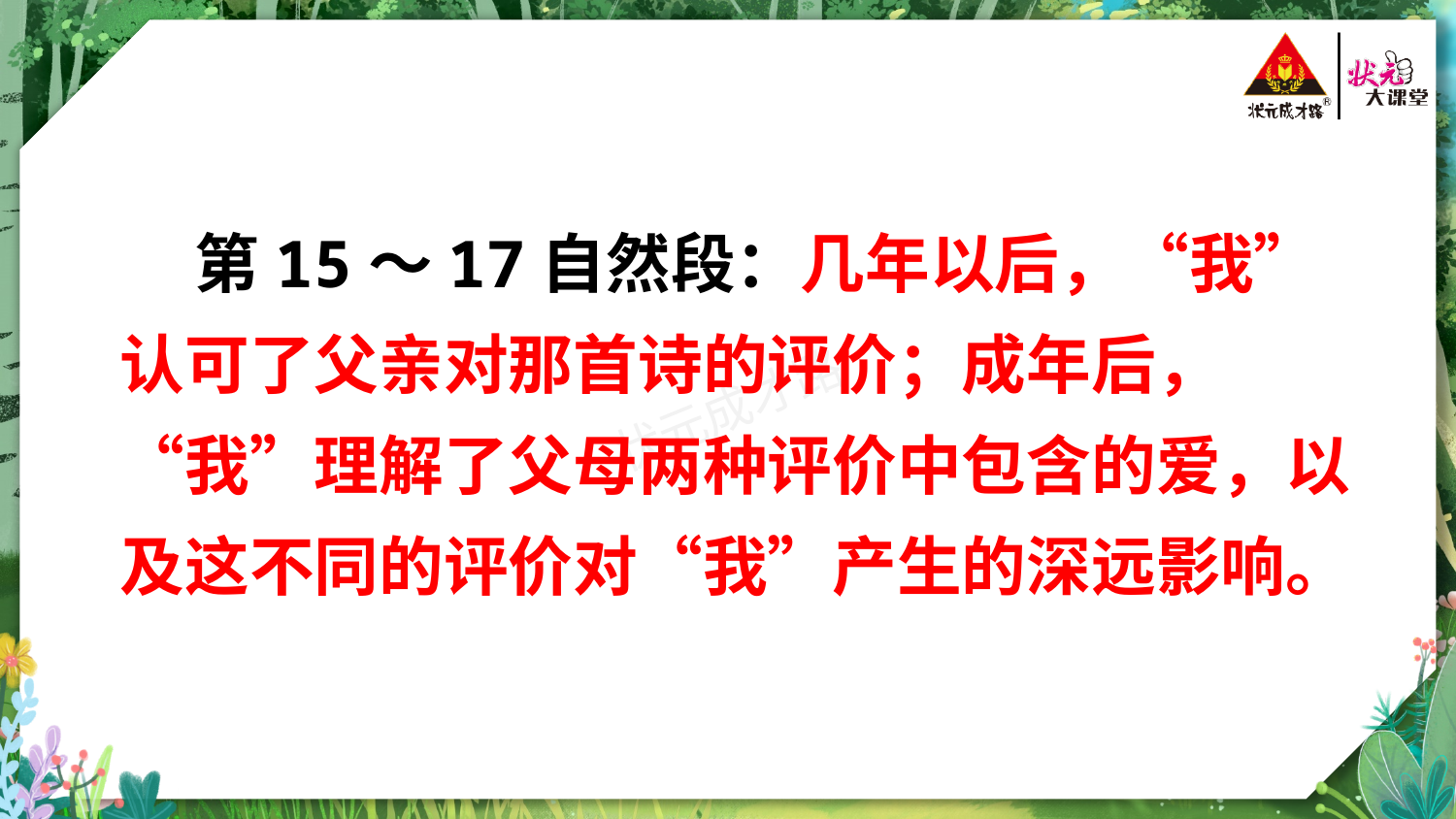

第15～17自然段：几年以后，“我”认可了父亲对那首诗的评价；成年后，“我”理解了父母两种评价中包含的爱，以及这不同的评价对“我”产生的深远影响。